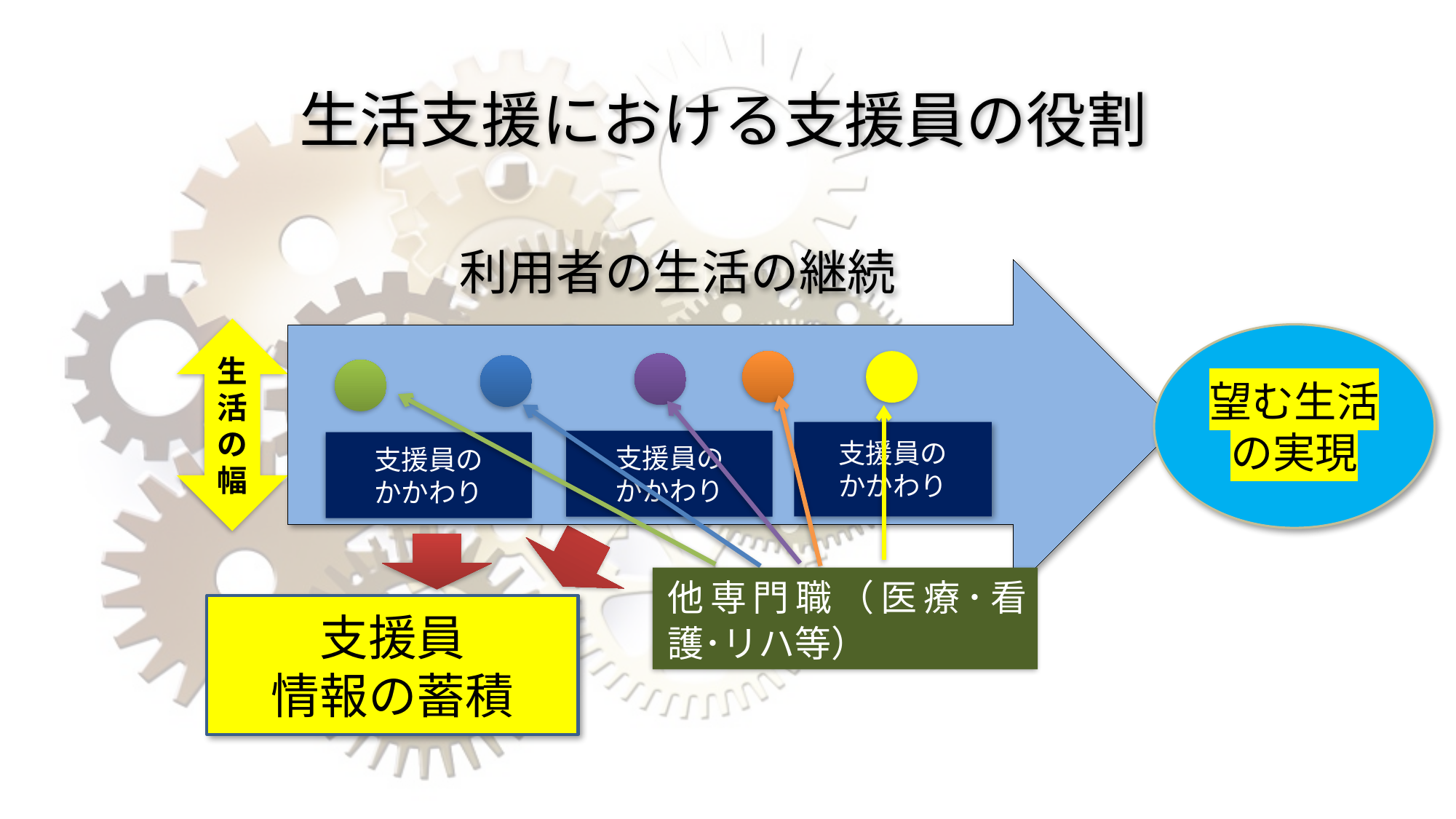

生活支援における支援員の役割
利用者の生活の継続

生活の幅
望む生活の実現

支援員の
かかわり
支援員の
かかわり
支援員の
かかわり

他専門職（医療･看護･リハ等）
支援員
情報の蓄積